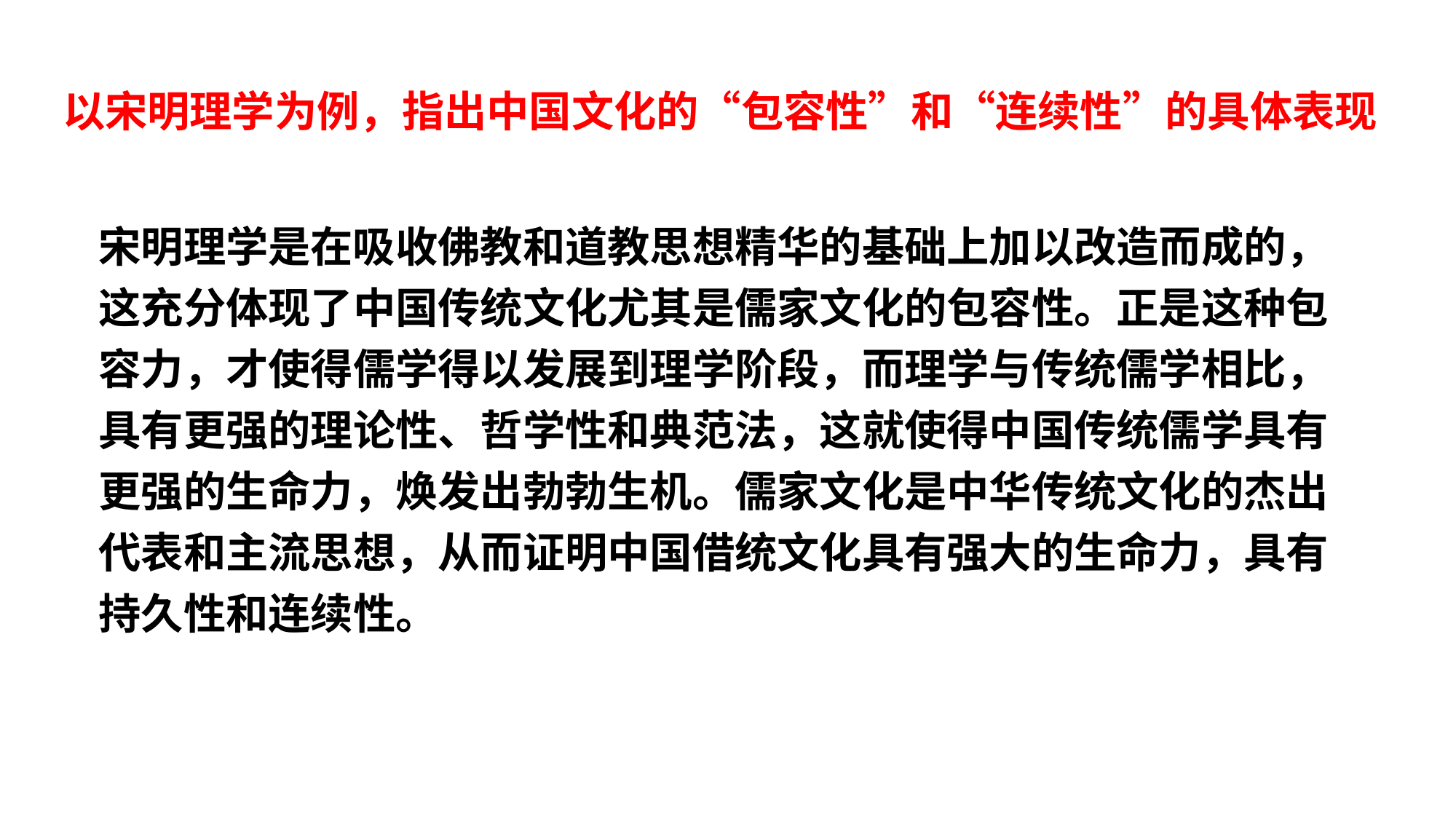

以宋明理学为例，指出中国文化的“包容性”和“连续性”的具体表现
宋明理学是在吸收佛教和道教思想精华的基础上加以改造而成的，
这充分体现了中国传统文化尤其是儒家文化的包容性。正是这种包容力，才使得儒学得以发展到理学阶段，而理学与传统儒学相比，具有更强的理论性、哲学性和典范法，这就使得中国传统儒学具有更强的生命力，焕发出勃勃生机。儒家文化是中华传统文化的杰出代表和主流思想，从而证明中国借统文化具有强大的生命力，具有持久性和连续性。